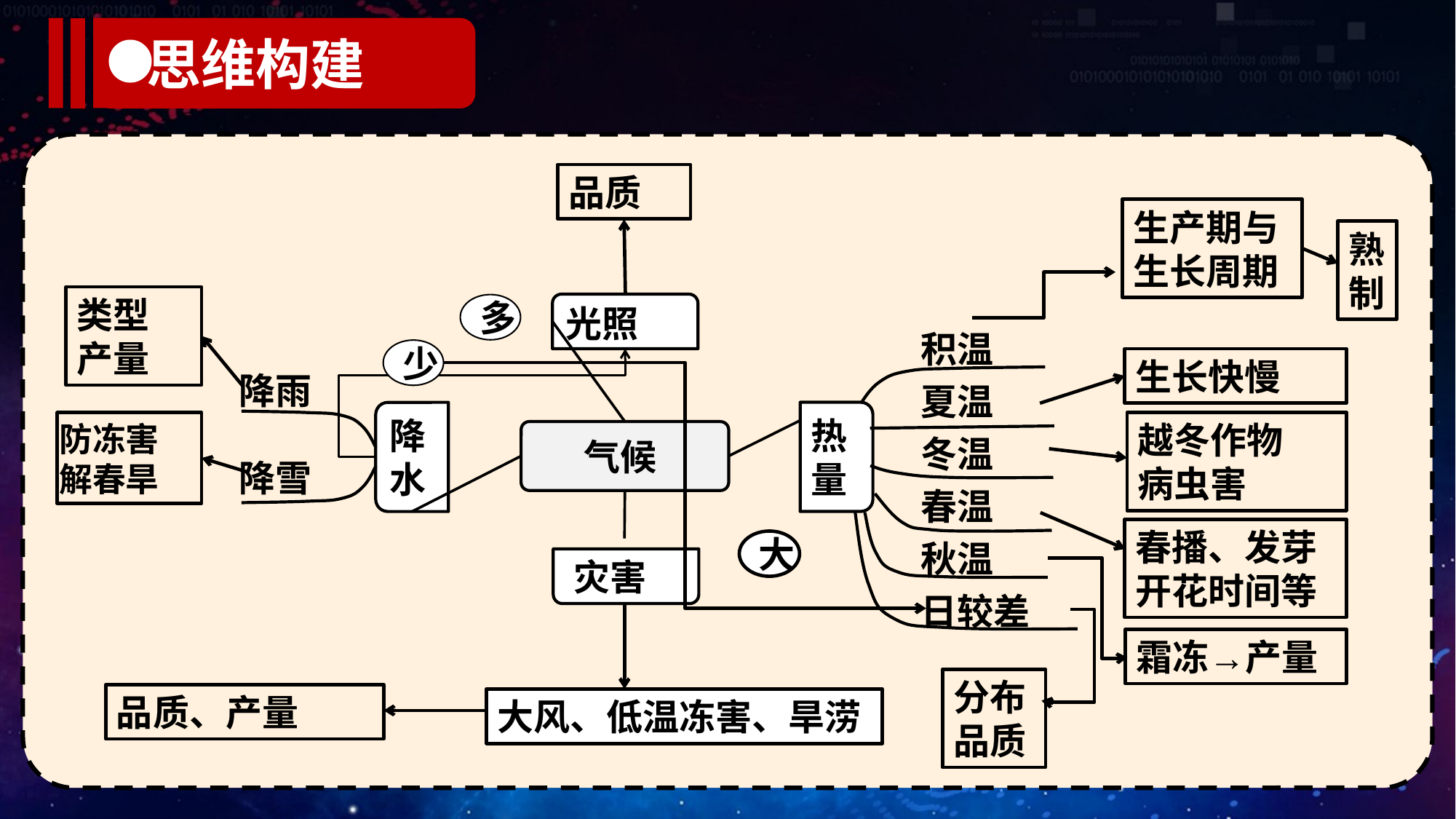

思维构建

品质
生产期与生长周期
熟制
类型
产量
光照
     气候
降水
热量

灾害
多
少
积温
夏温
冬温
春温
秋温
日较差

生长快慢
大
降雨

降雪

越冬作物
病虫害
防冻害
解春旱
春播、发芽
开花时间等

霜冻→产量
大风、低温冻害、旱涝

分布品质
品质、产量